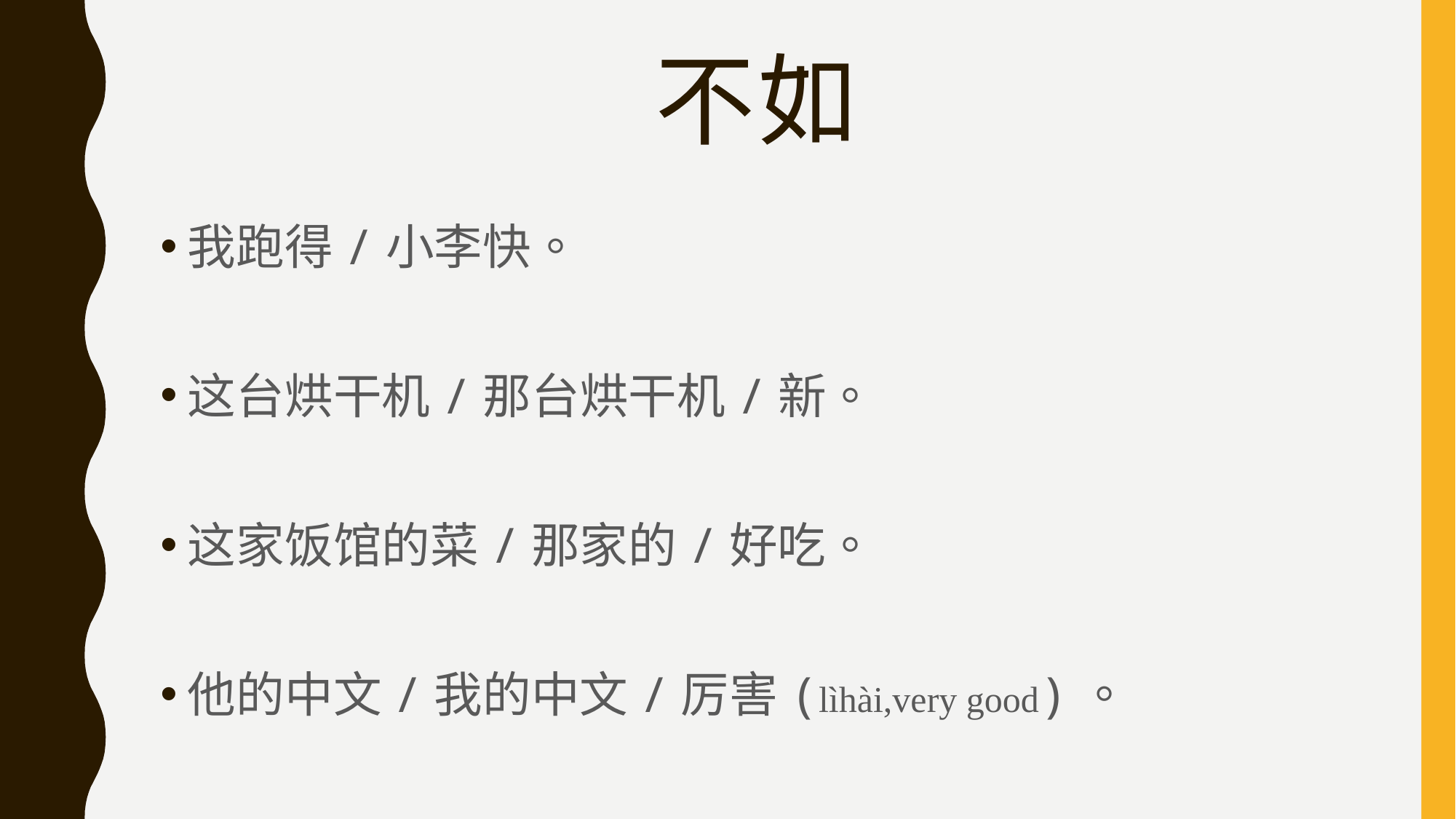

# 不如
我跑得/小李快。

这台烘干机/那台烘干机/新。

这家饭馆的菜/那家的/好吃。

他的中文/我的中文/厉害(lìhài,very good)。